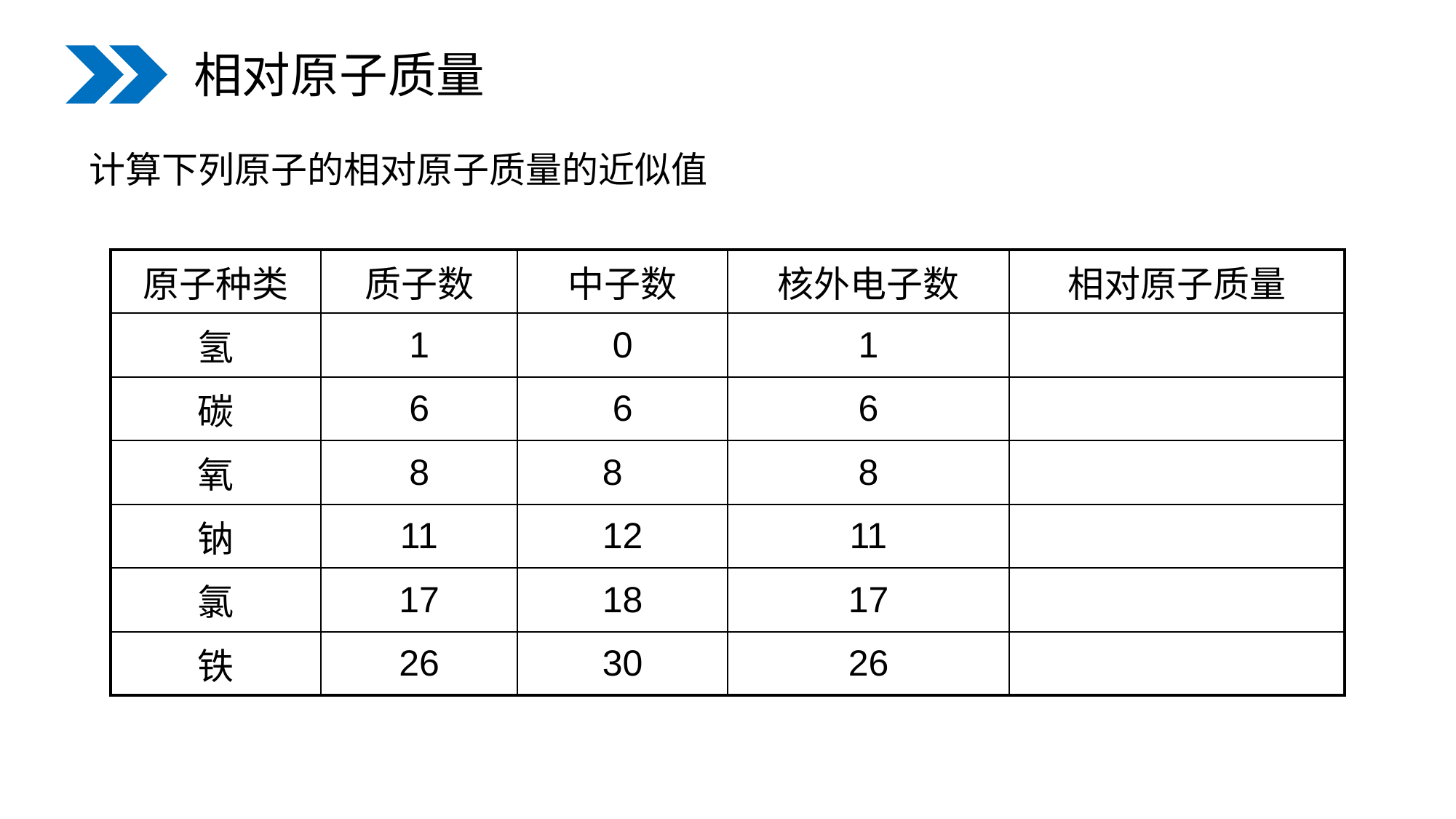

相对原子质量
计算下列原子的相对原子质量的近似值
| 原子种类 | 质子数 | 中子数 | 核外电子数 | 相对原子质量 |
| --- | --- | --- | --- | --- |
| 氢 | 1 | 0 | 1 |  |
| 碳 | 6 | 6 | 6 |  |
| 氧 | 8 | 8 | 8 |  |
| 钠 | 11 | 12 | 11 |  |
| 氯 | 17 | 18 | 17 |  |
| 铁 | 26 | 30 | 26 |  |